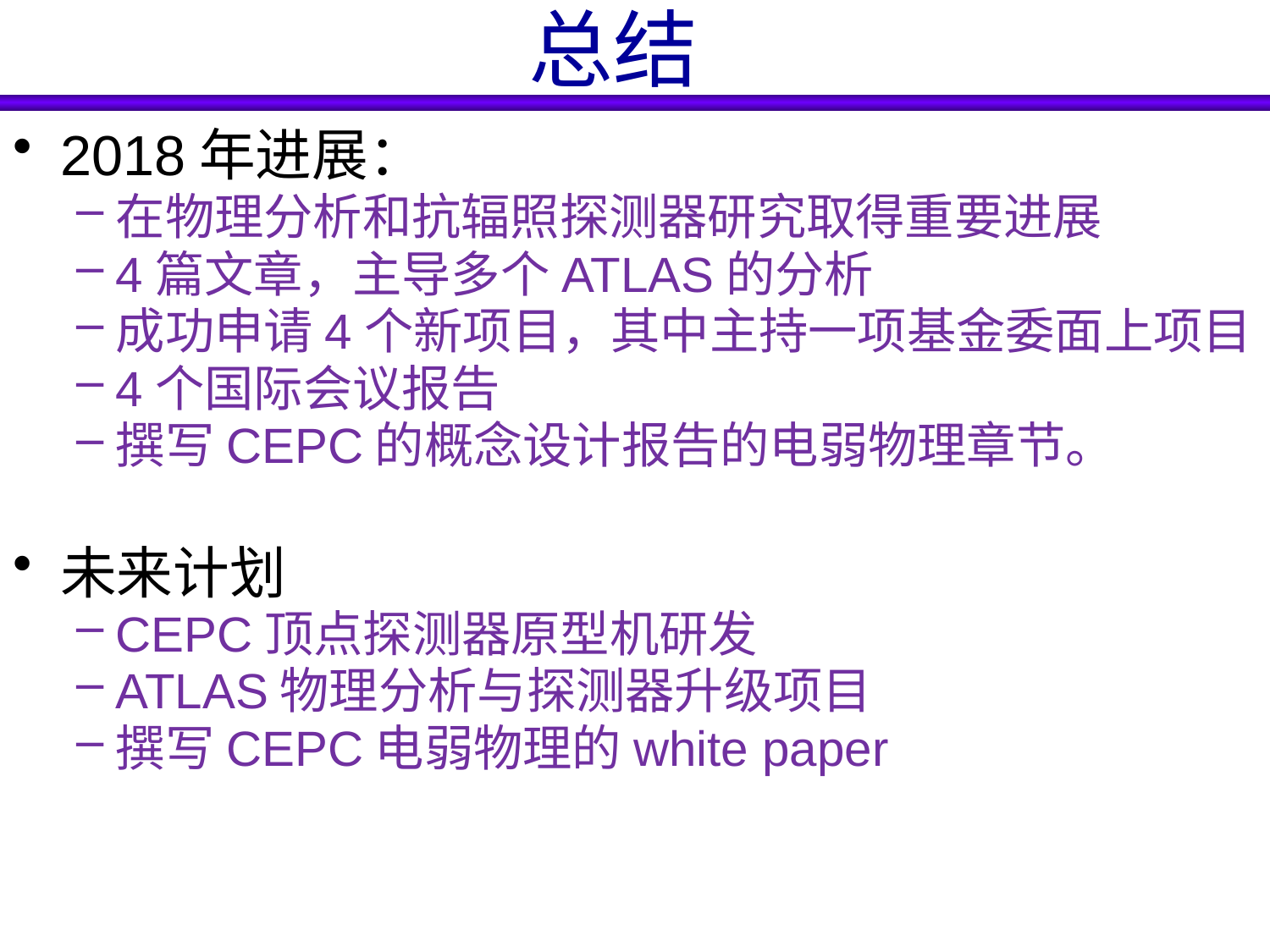

# 总结
2018年进展：
在物理分析和抗辐照探测器研究取得重要进展
4篇文章，主导多个ATLAS的分析
成功申请4个新项目，其中主持一项基金委面上项目
4个国际会议报告
撰写CEPC的概念设计报告的电弱物理章节。

未来计划
CEPC顶点探测器原型机研发
ATLAS物理分析与探测器升级项目
撰写CEPC电弱物理的white paper

18